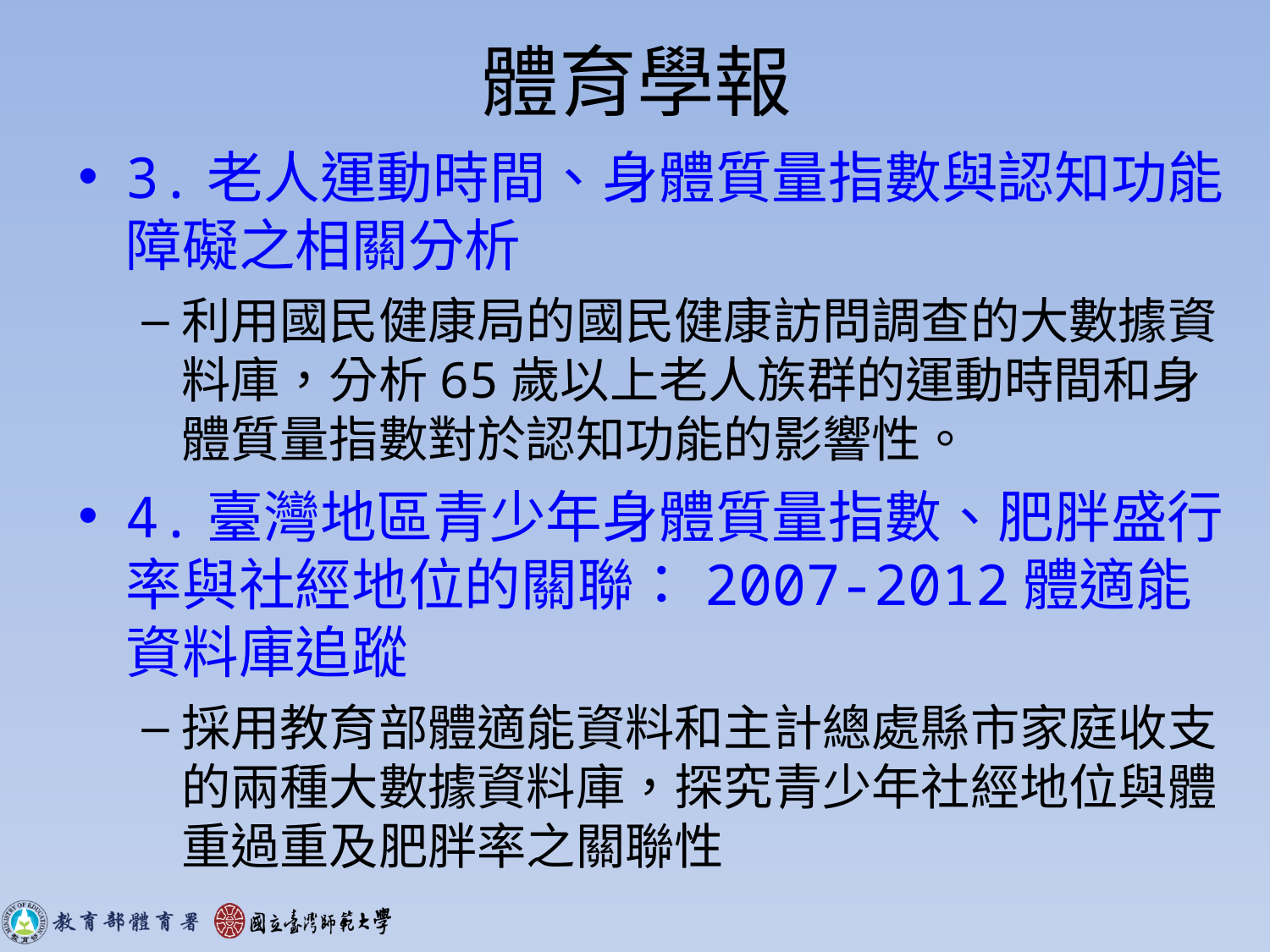

# 體育學報
3.老人運動時間、身體質量指數與認知功能障礙之相關分析
利用國民健康局的國民健康訪問調查的大數據資料庫，分析65歲以上老人族群的運動時間和身體質量指數對於認知功能的影響性。
4.臺灣地區青少年身體質量指數、肥胖盛行率與社經地位的關聯：2007-2012體適能資料庫追蹤
採用教育部體適能資料和主計總處縣市家庭收支的兩種大數據資料庫，探究青少年社經地位與體重過重及肥胖率之關聯性